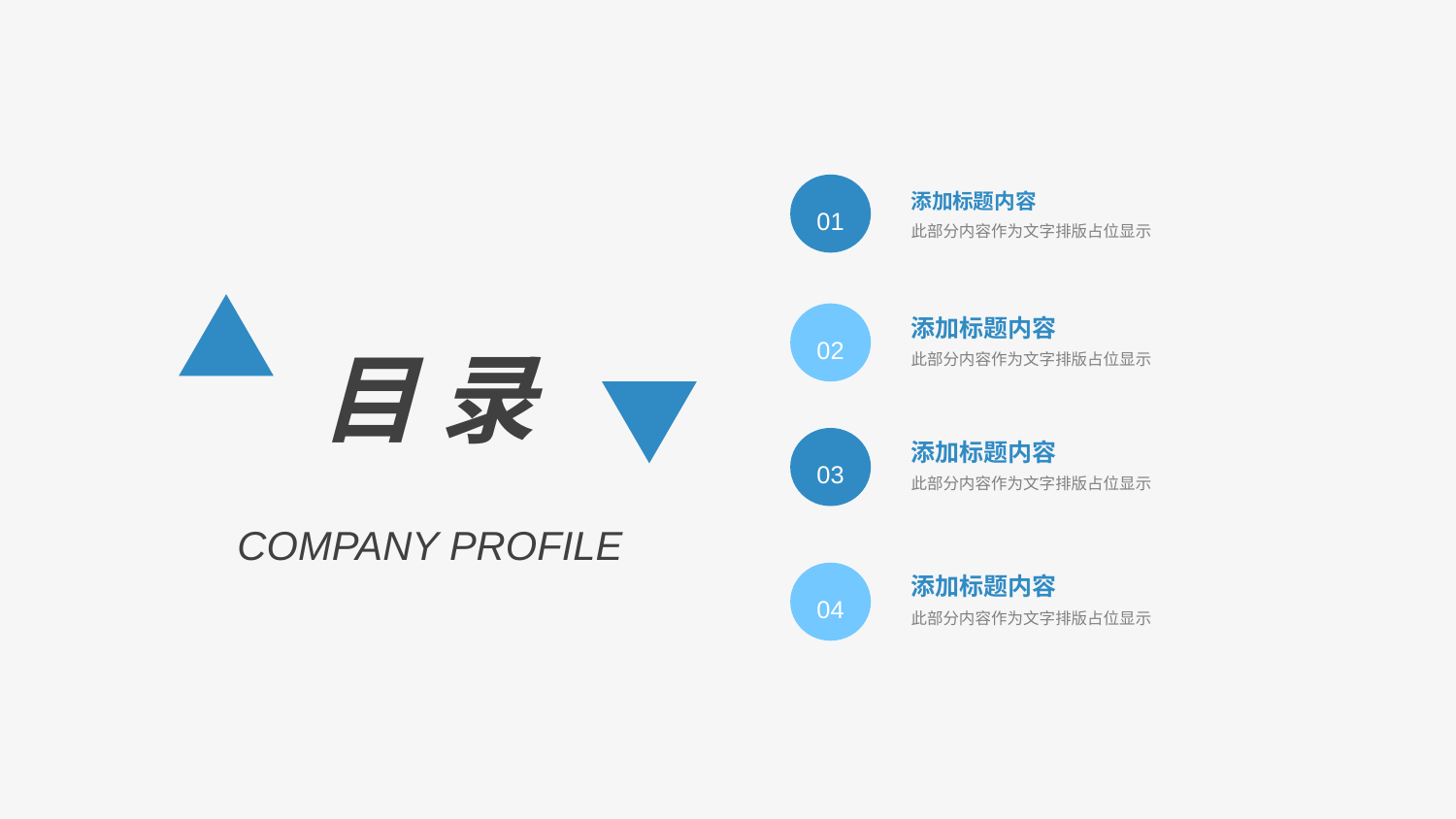

01
添加标题内容
此部分内容作为文字排版占位显示
目 录

02
添加标题内容
此部分内容作为文字排版占位显示

03
添加标题内容
此部分内容作为文字排版占位显示
COMPANY PROFILE
04
添加标题内容
此部分内容作为文字排版占位显示